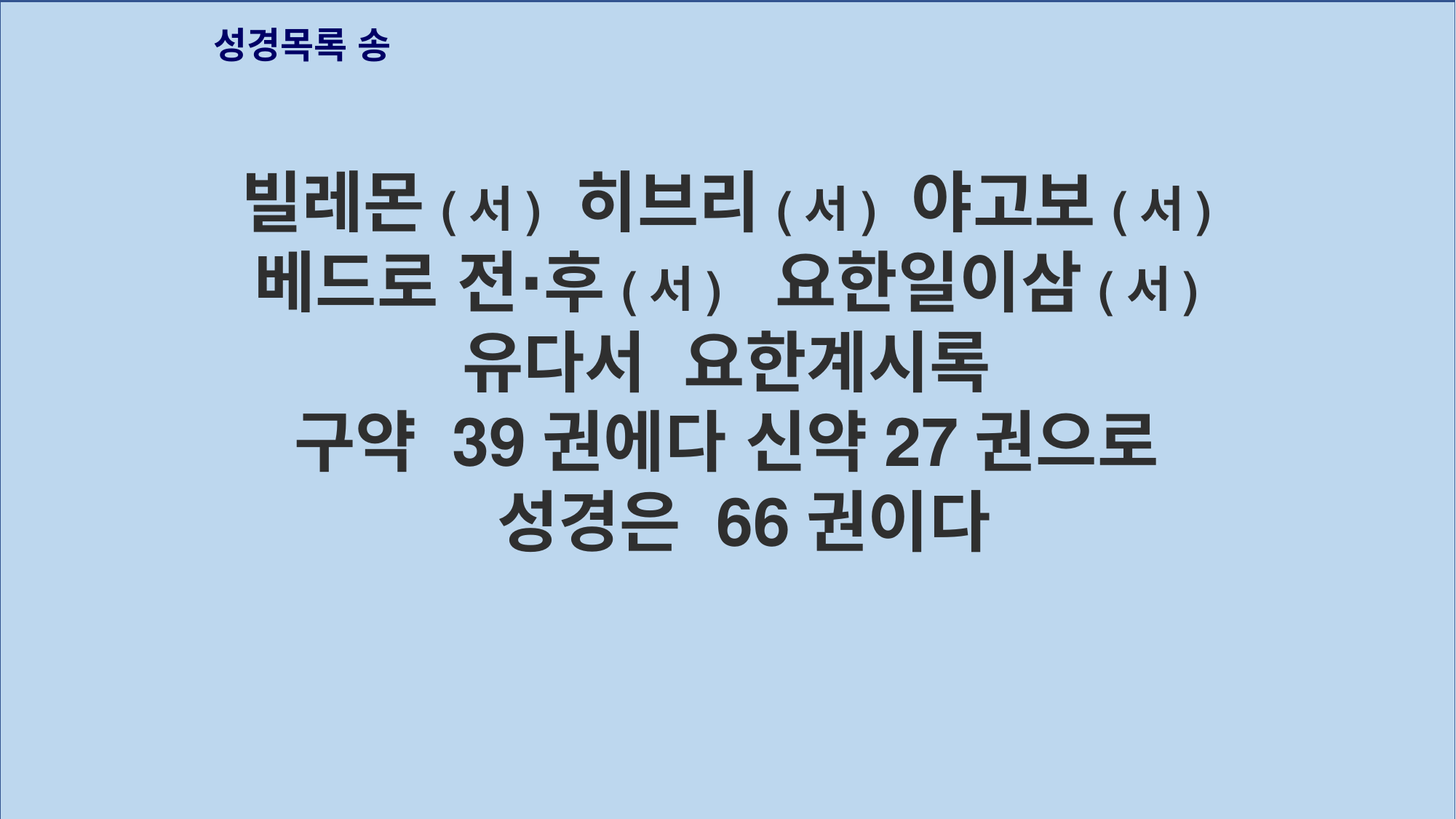

성경목록 송
빌레몬(서) 히브리(서) 야고보(서)
베드로 전⋅후(서)  요한일이삼(서)
유다서  요한계시록
구약 39권에다 신약27권으로
 성경은 66권이다